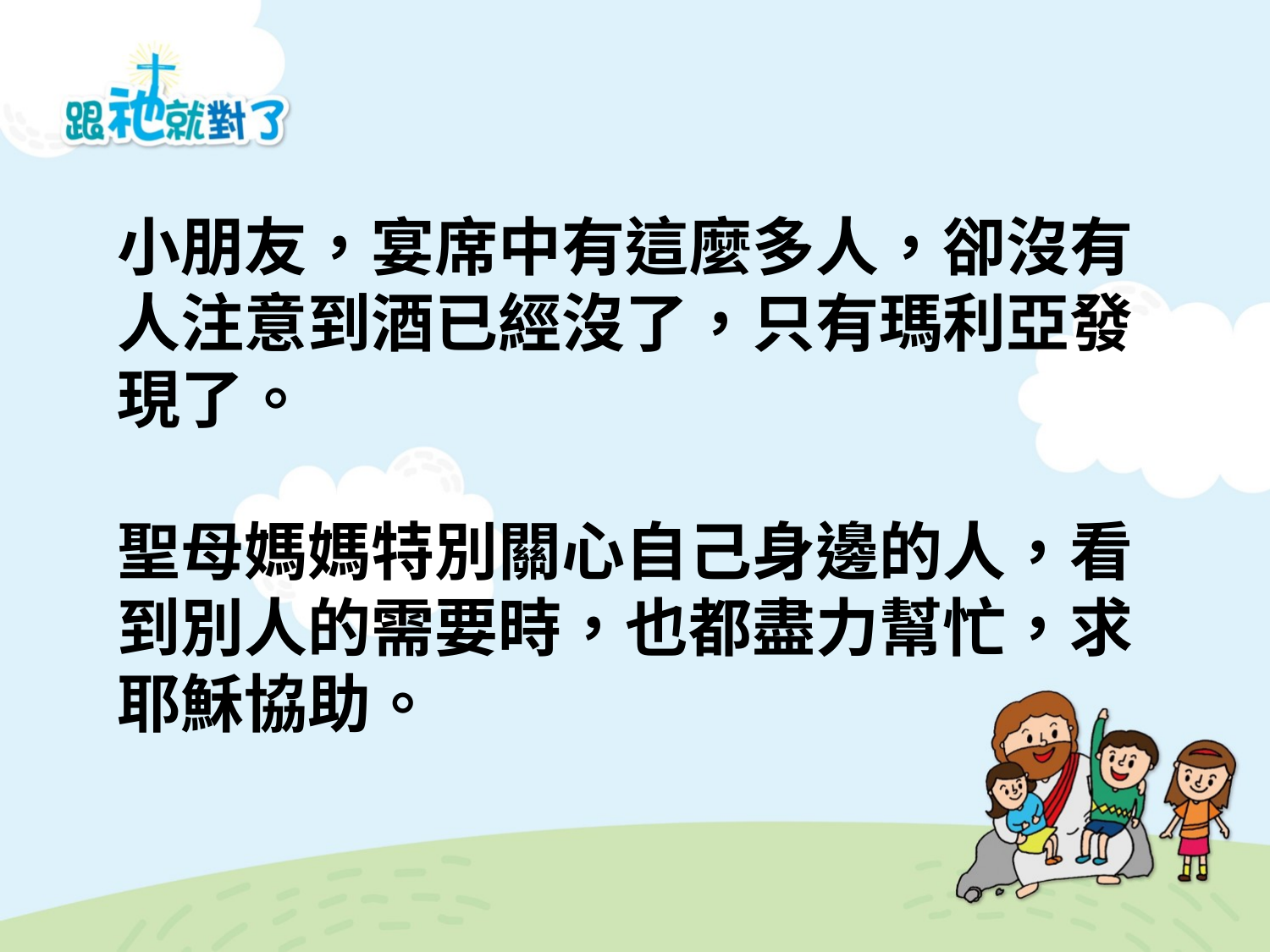

小朋友，宴席中有這麼多人，卻沒有人注意到酒已經沒了，只有瑪利亞發現了。

聖母媽媽特別關心自己身邊的人，看到別人的需要時，也都盡力幫忙，求耶穌協助。